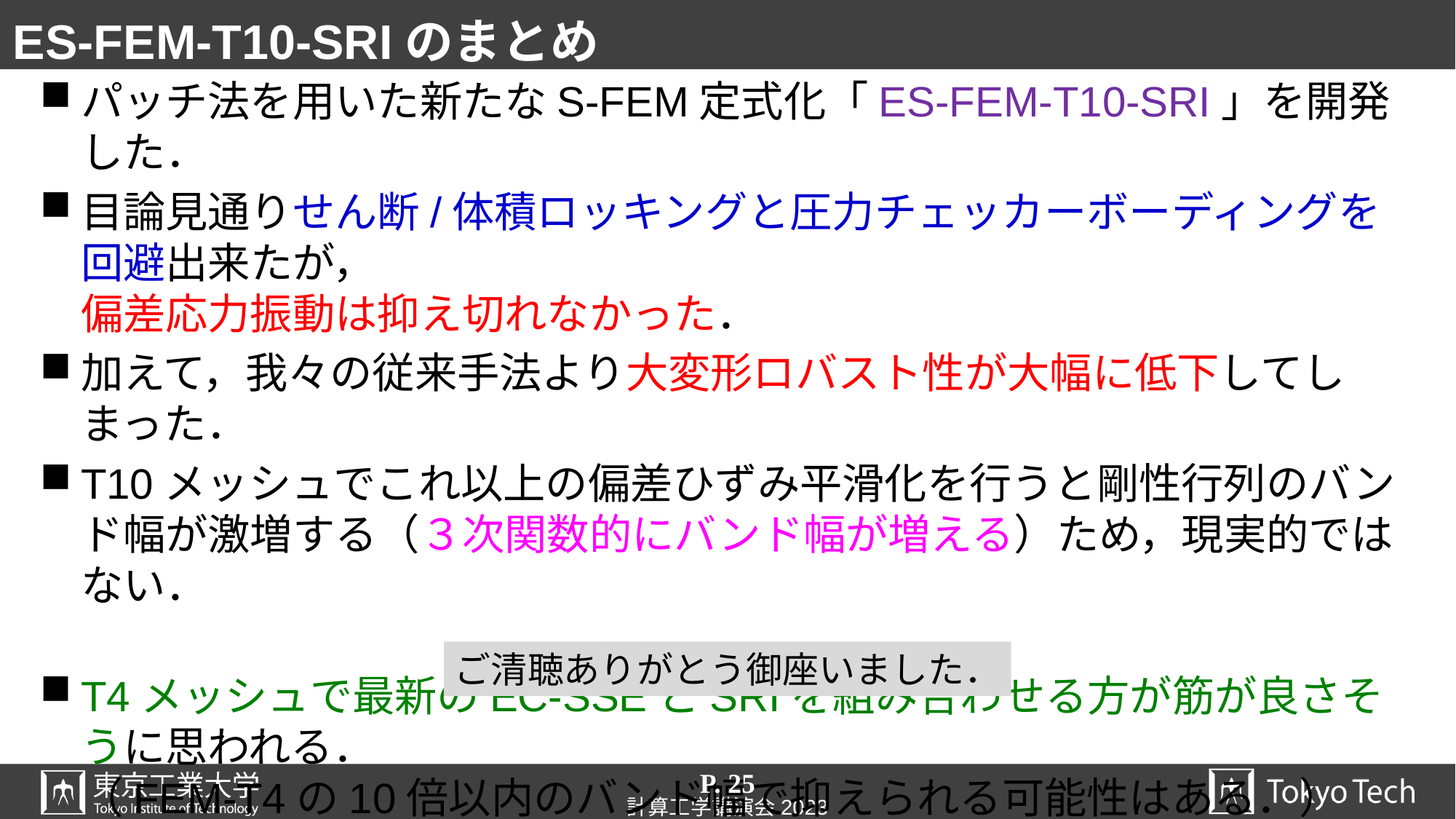

# ES-FEM-T10-SRIのまとめ
パッチ法を用いた新たなS-FEM定式化「ES-FEM-T10-SRI」を開発した．
目論見通りせん断/体積ロッキングと圧力チェッカーボーディングを回避出来たが，
偏差応力振動は抑え切れなかった．
加えて，我々の従来手法より大変形ロバスト性が大幅に低下してしまった．
T10メッシュでこれ以上の偏差ひずみ平滑化を行うと剛性行列のバンド幅が激増する（３次関数的にバンド幅が増える）ため，現実的ではない．
T4メッシュで最新のEC-SSEとSRIを組み合わせる方が筋が良さそうに思われる．
（FEM-T4の10倍以内のバンド幅で抑えられる可能性はある．）
ご清聴ありがとう御座いました．
P. 25